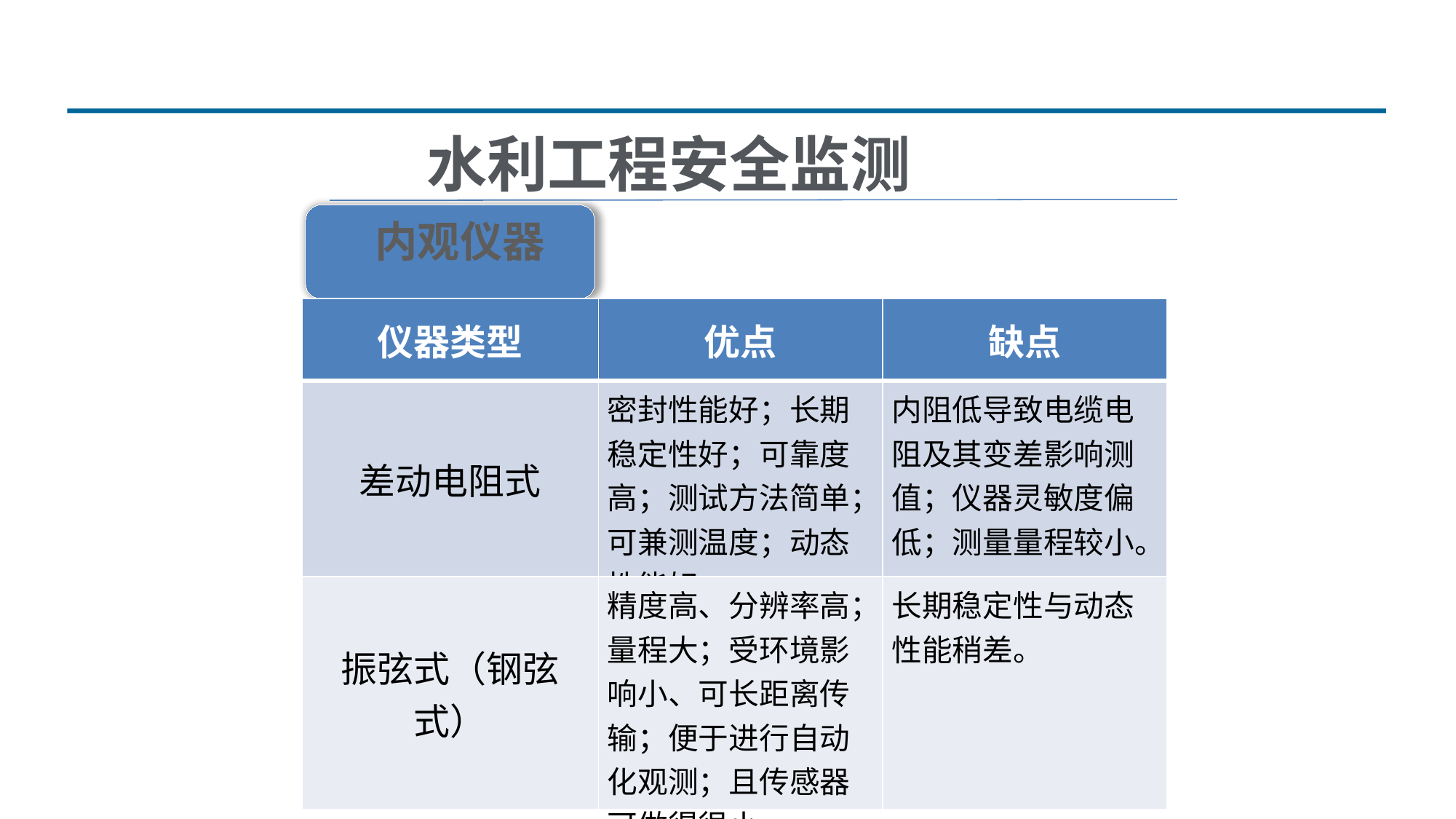

水利工程安全监测
 内观仪器
| 仪器类型 | 优点 | 缺点 |
| --- | --- | --- |
| 差动电阻式 | 密封性能好；长期稳定性好；可靠度高；测试方法简单；可兼测温度；动态性能好。 | 内阻低导致电缆电阻及其变差影响测值；仪器灵敏度偏低；测量量程较小。 |
| 振弦式（钢弦式） | 精度高、分辨率高；量程大；受环境影响小、可长距离传输；便于进行自动化观测；且传感器可做得很小。 | 长期稳定性与动态性能稍差。 |